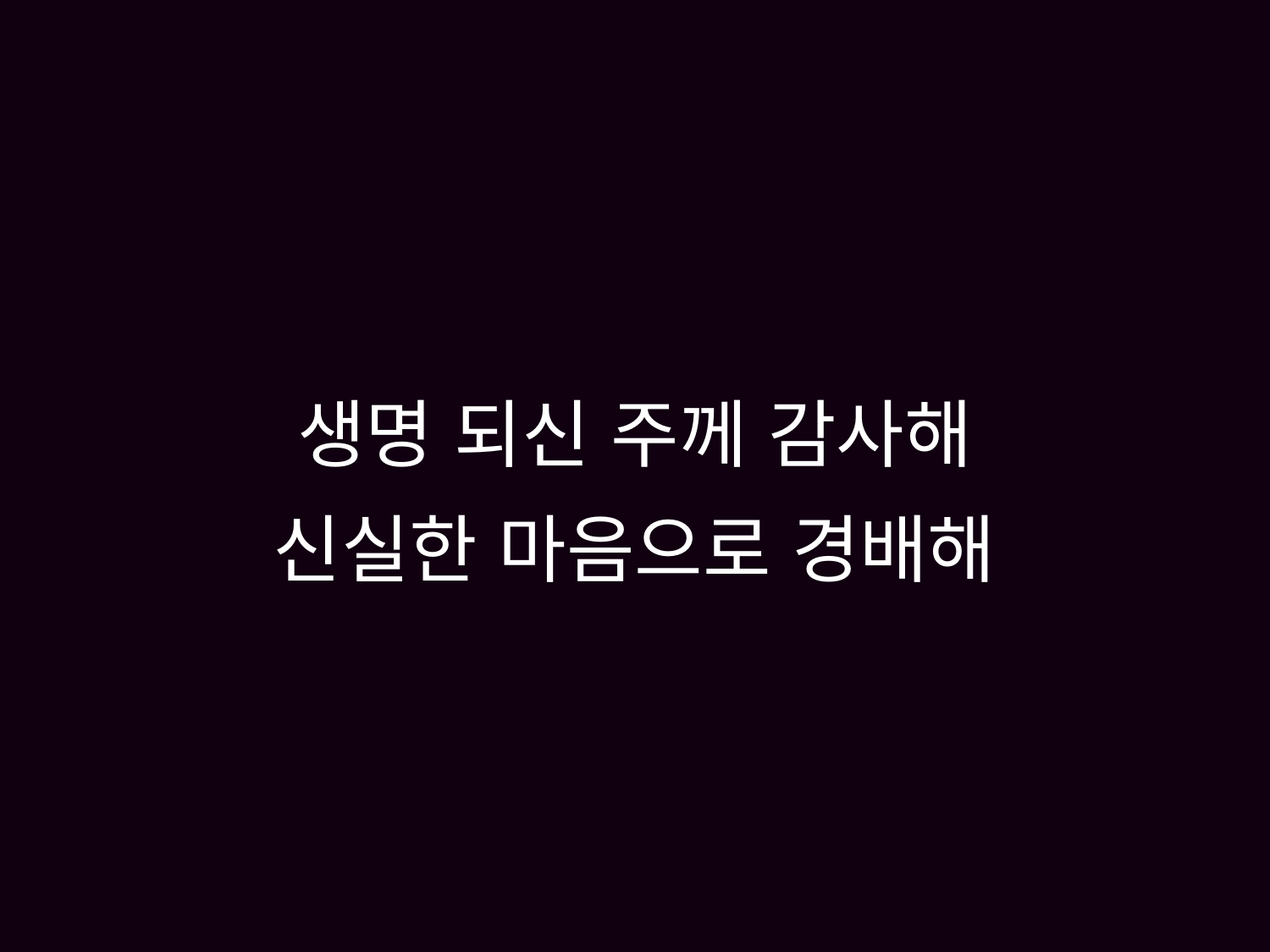

# 생명 되신 주께 감사해 신실한 마음으로 경배해